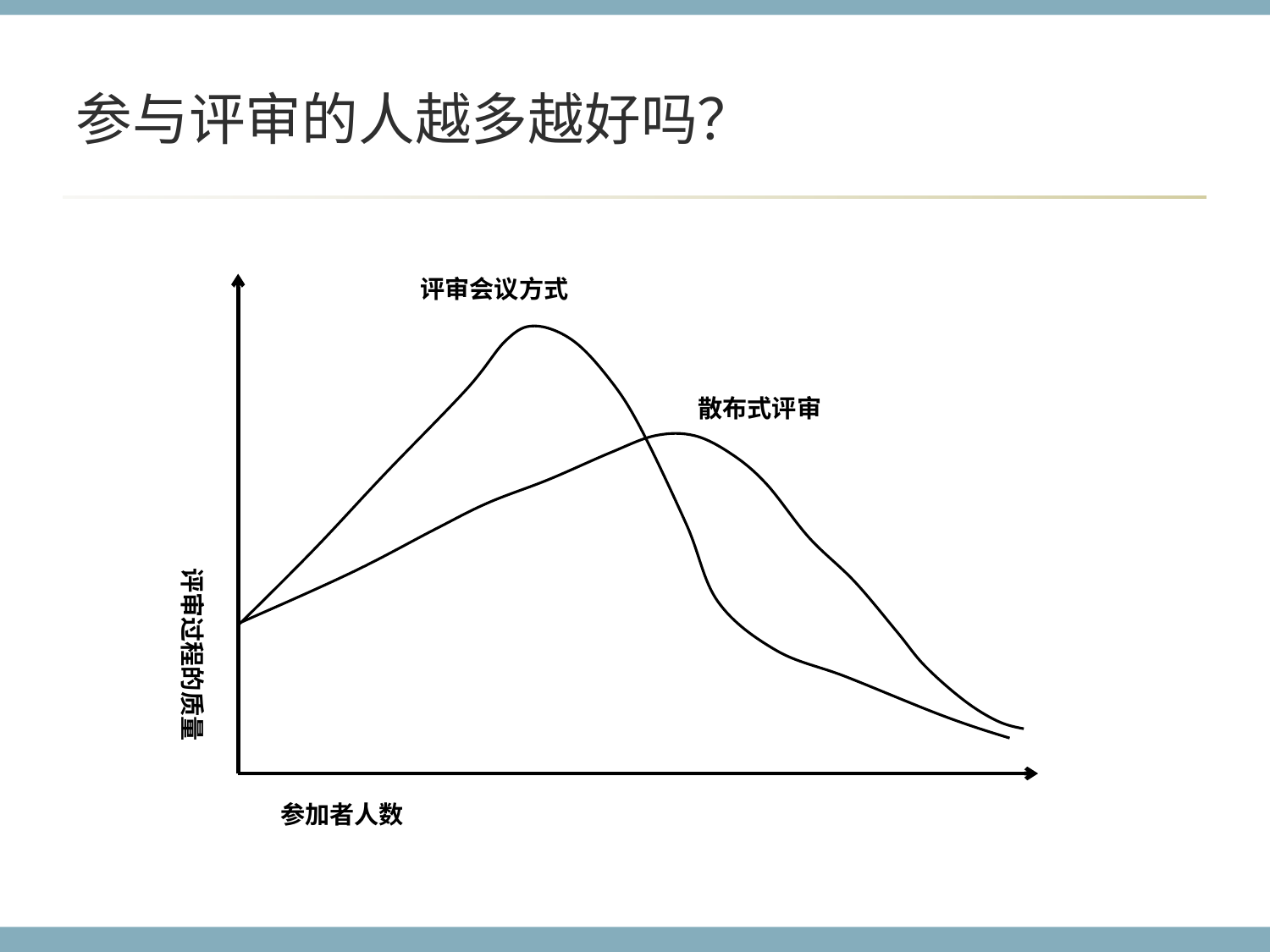

# 参与评审的人越多越好吗？
评审会议方式

散布式评审

评审过程的质量
参加者人数